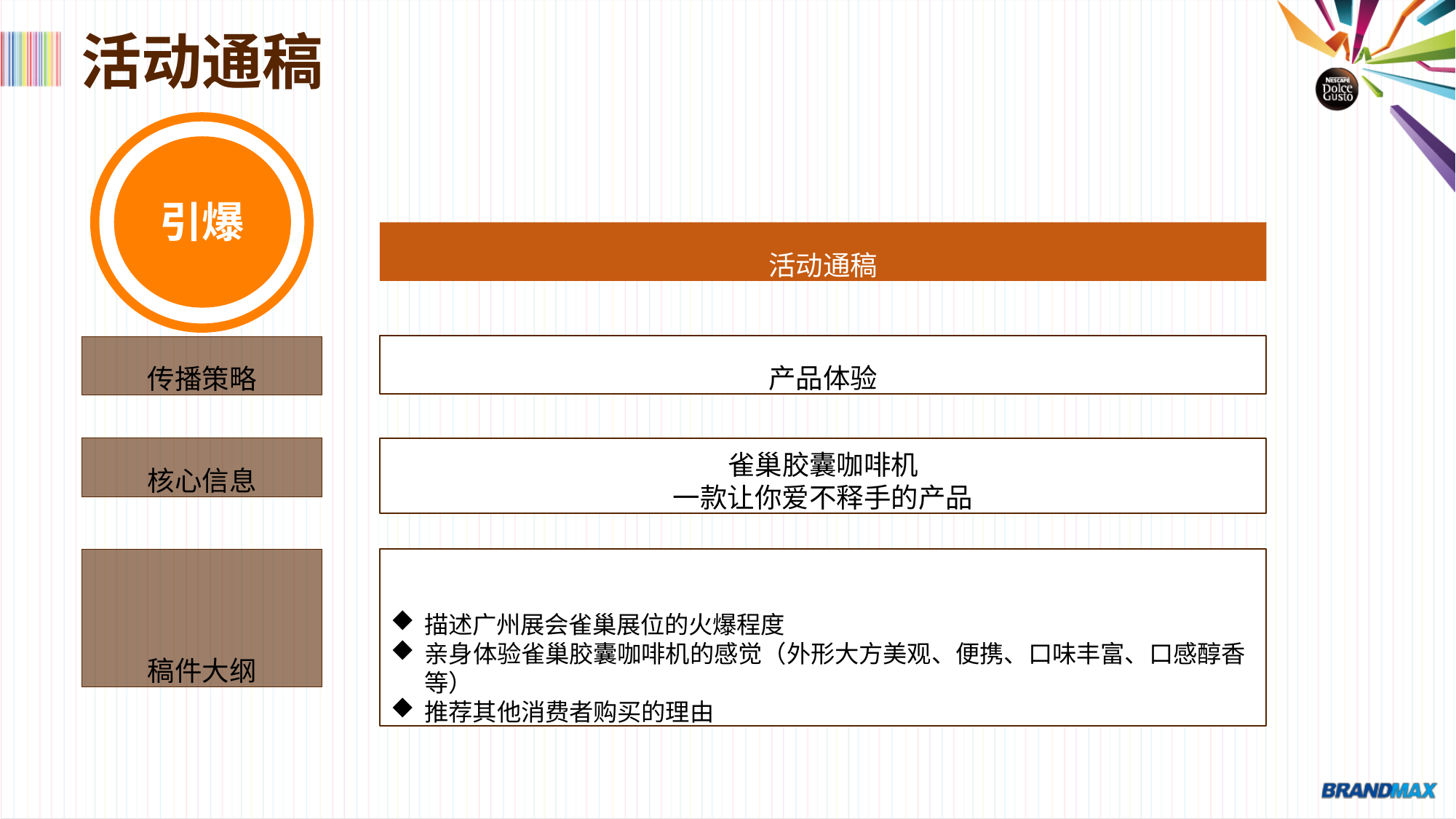

# 活动通稿

引爆
活动通稿
产品体验
传播策略
核心信息
雀巢胶囊咖啡机
一款让你爱不释手的产品

稿件大纲

描述广州展会雀巢展位的火爆程度
亲身体验雀巢胶囊咖啡机的感觉（外形大方美观、便携、口味丰富、口感醇香 等）
推荐其他消费者购买的理由